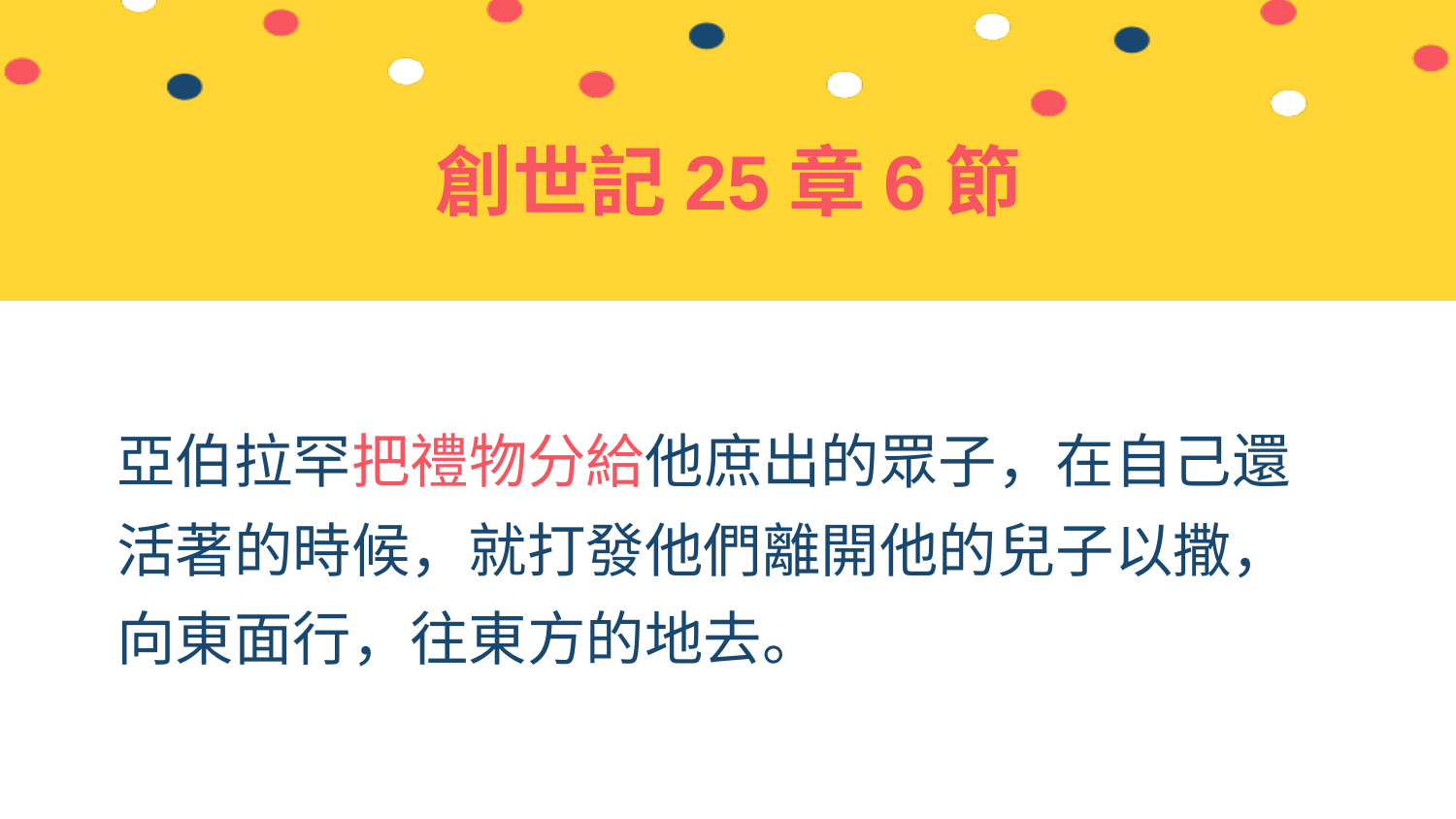

創世記25章6節
亞伯拉罕把禮物分給他庶出的眾子，在自己還活著的時候，就打發他們離開他的兒子以撒，向東面行，往東方的地去。